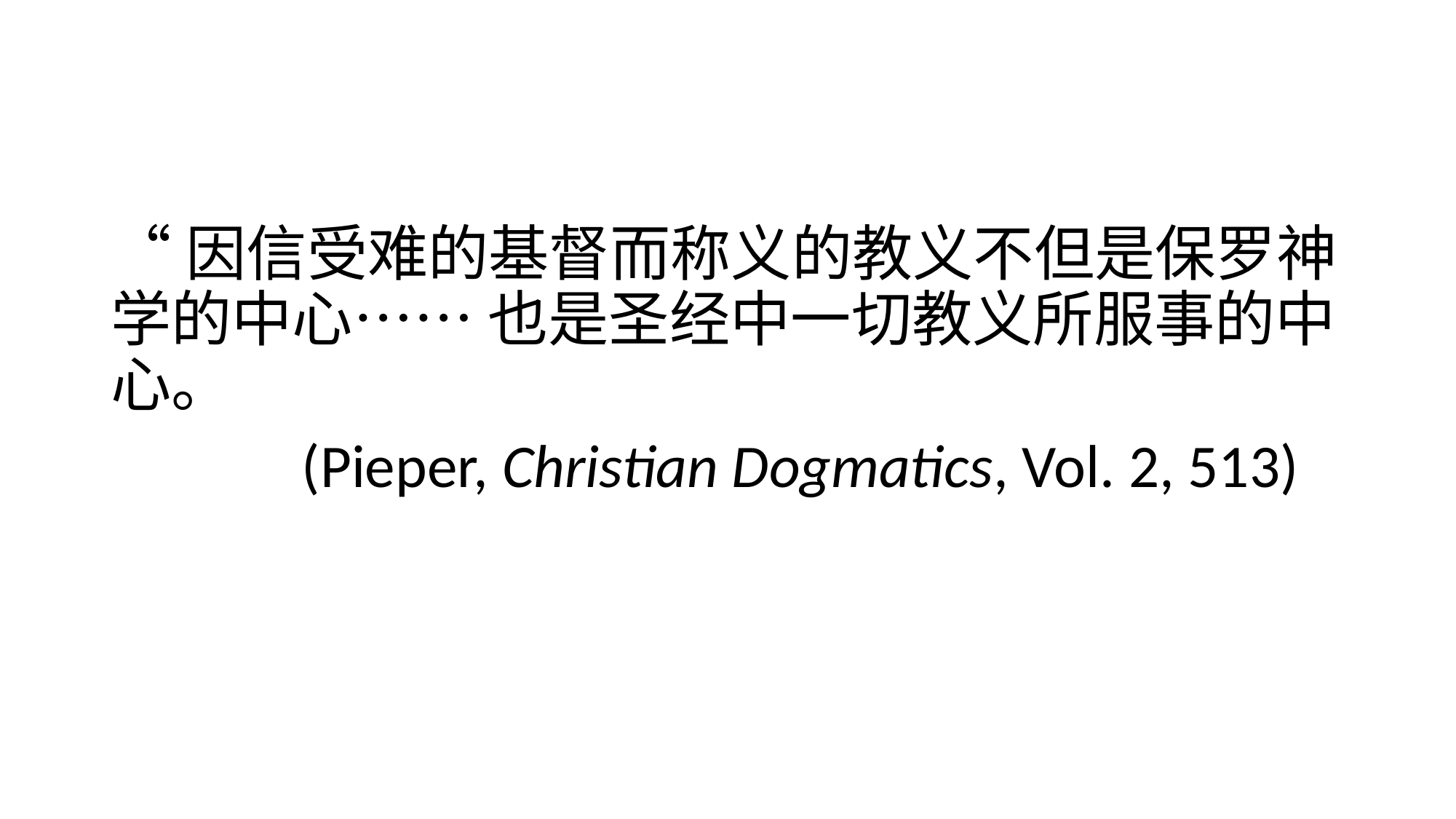

#
“因信受难的基督而称义的教义不但是保罗神学的中心…… 也是圣经中一切教义所服事的中心。
              (Pieper, Christian Dogmatics, Vol. 2, 513)